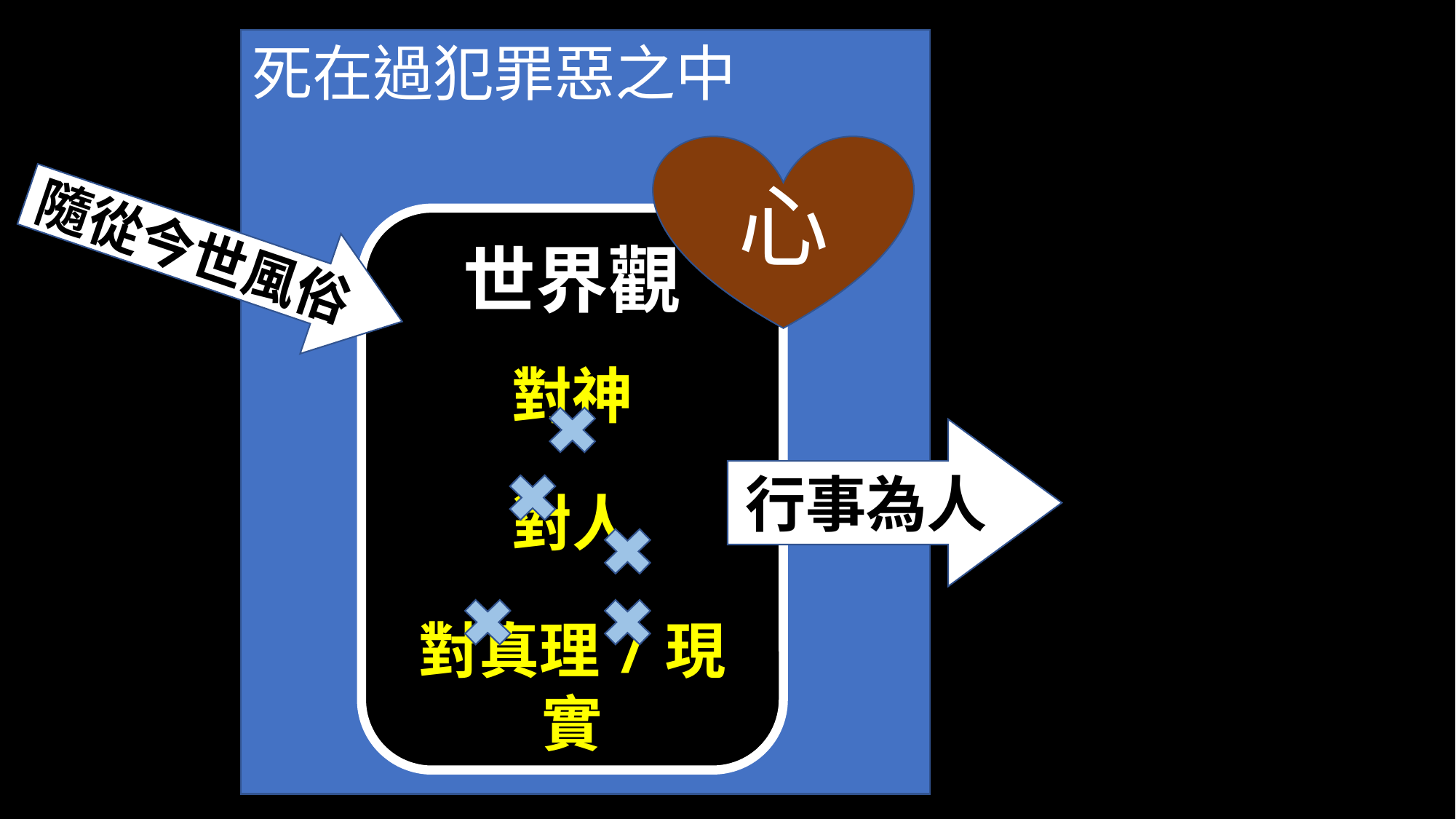

死在過犯罪惡之中
心
隨從今世風俗
世界觀

對神

對人

對真理/現實

行事為人